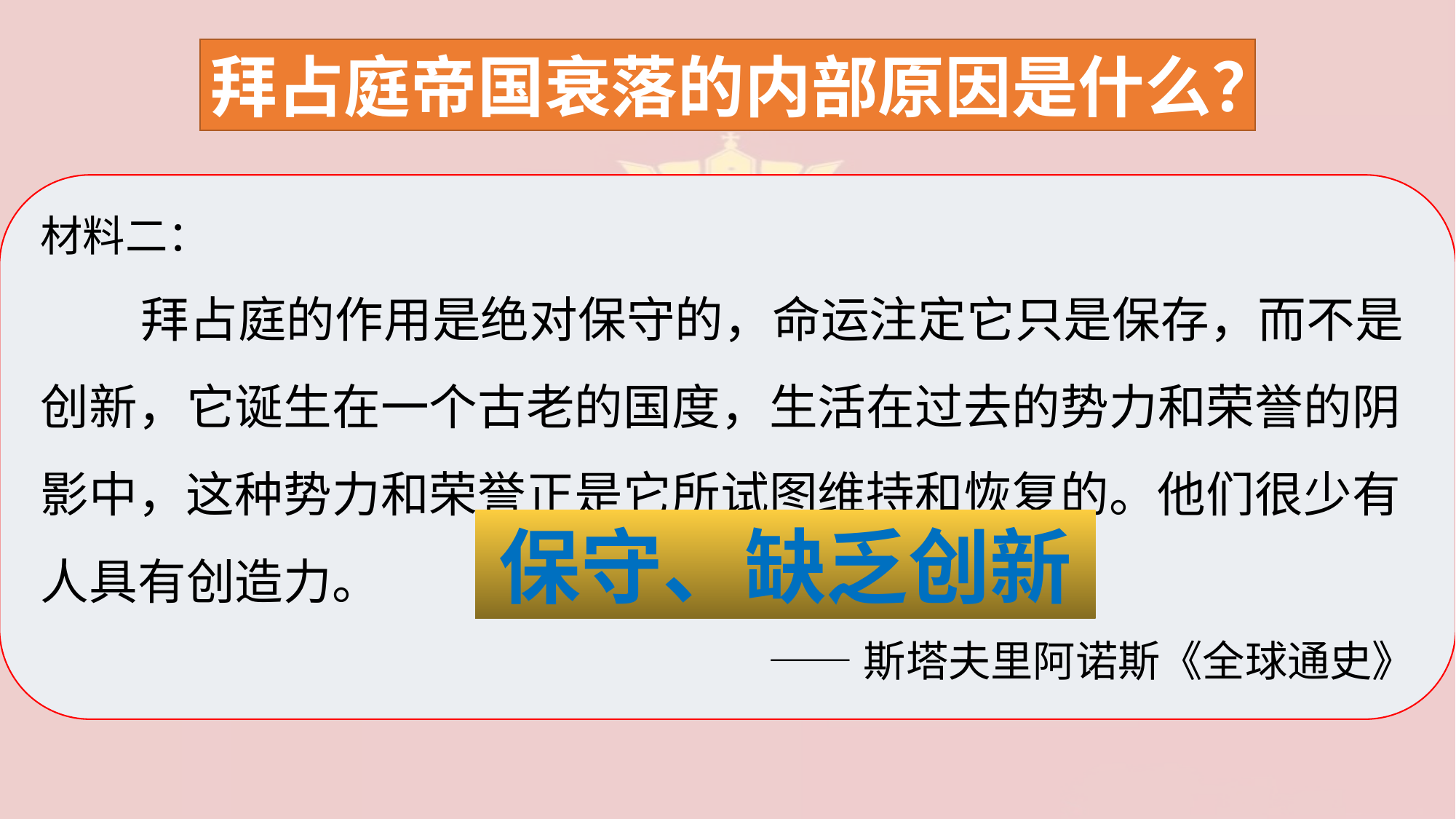

拜占庭帝国衰落的内部原因是什么？
材料二：
        拜占庭的作用是绝对保守的，命运注定它只是保存，而不是创新，它诞生在一个古老的国度，生活在过去的势力和荣誉的阴影中，这种势力和荣誉正是它所试图维持和恢复的。他们很少有人具有创造力。
                            ——斯塔夫里阿诺斯《全球通史》
保守、缺乏创新